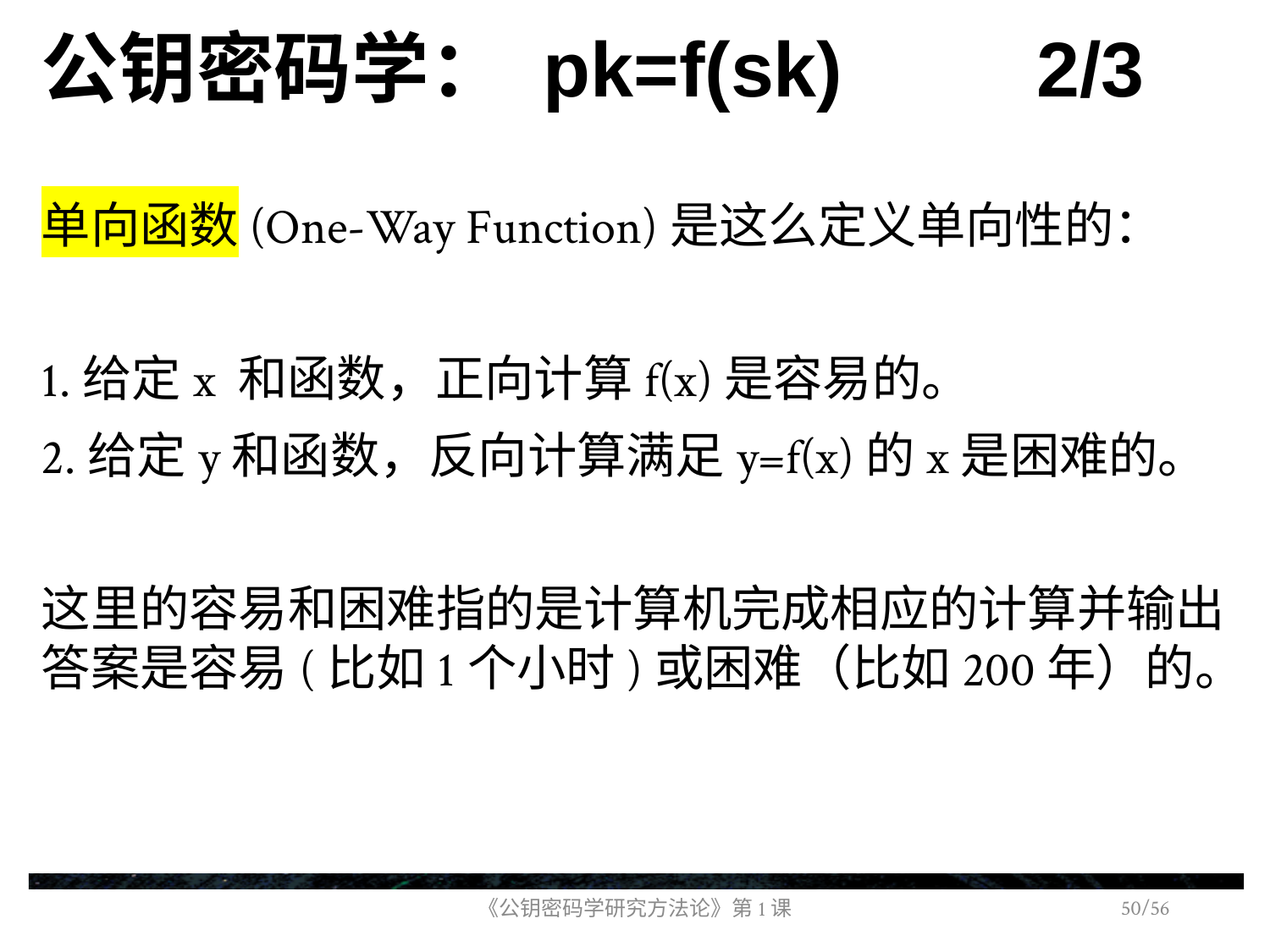

# 公钥密码学： pk=f(sk)         2/3
单向函数(One-Way Function)是这么定义单向性的：

1.给定x 和函数，正向计算f(x)是容易的。
2.给定y和函数，反向计算满足y=f(x)的x是困难的。

这里的容易和困难指的是计算机完成相应的计算并输出答案是容易(比如1个小时)或困难（比如200年）的。
《公钥密码学研究方法论》第1课
50/56